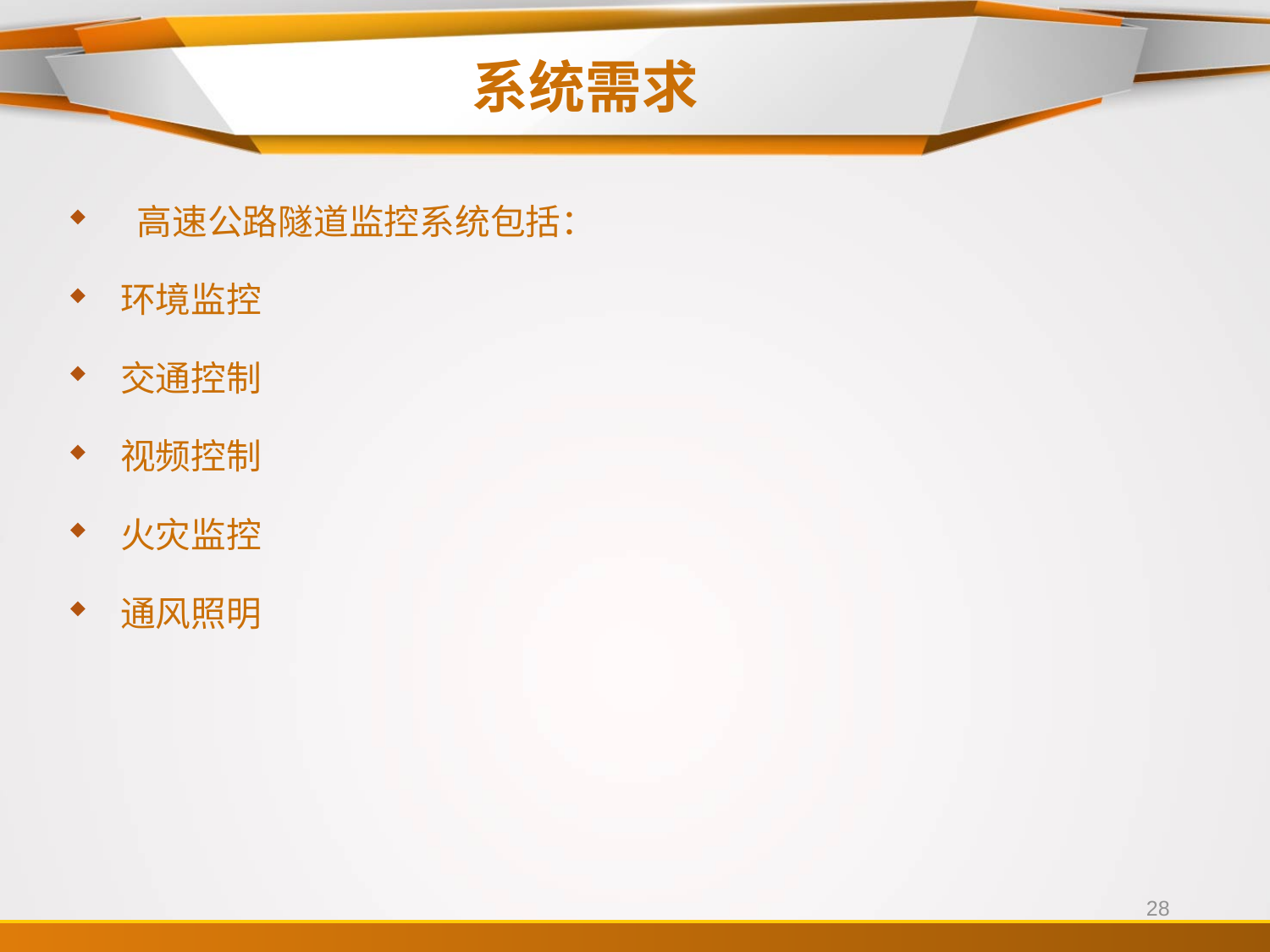

# 系统需求
 高速公路隧道监控系统包括：
环境监控
交通控制
视频控制
火灾监控
通风照明

28